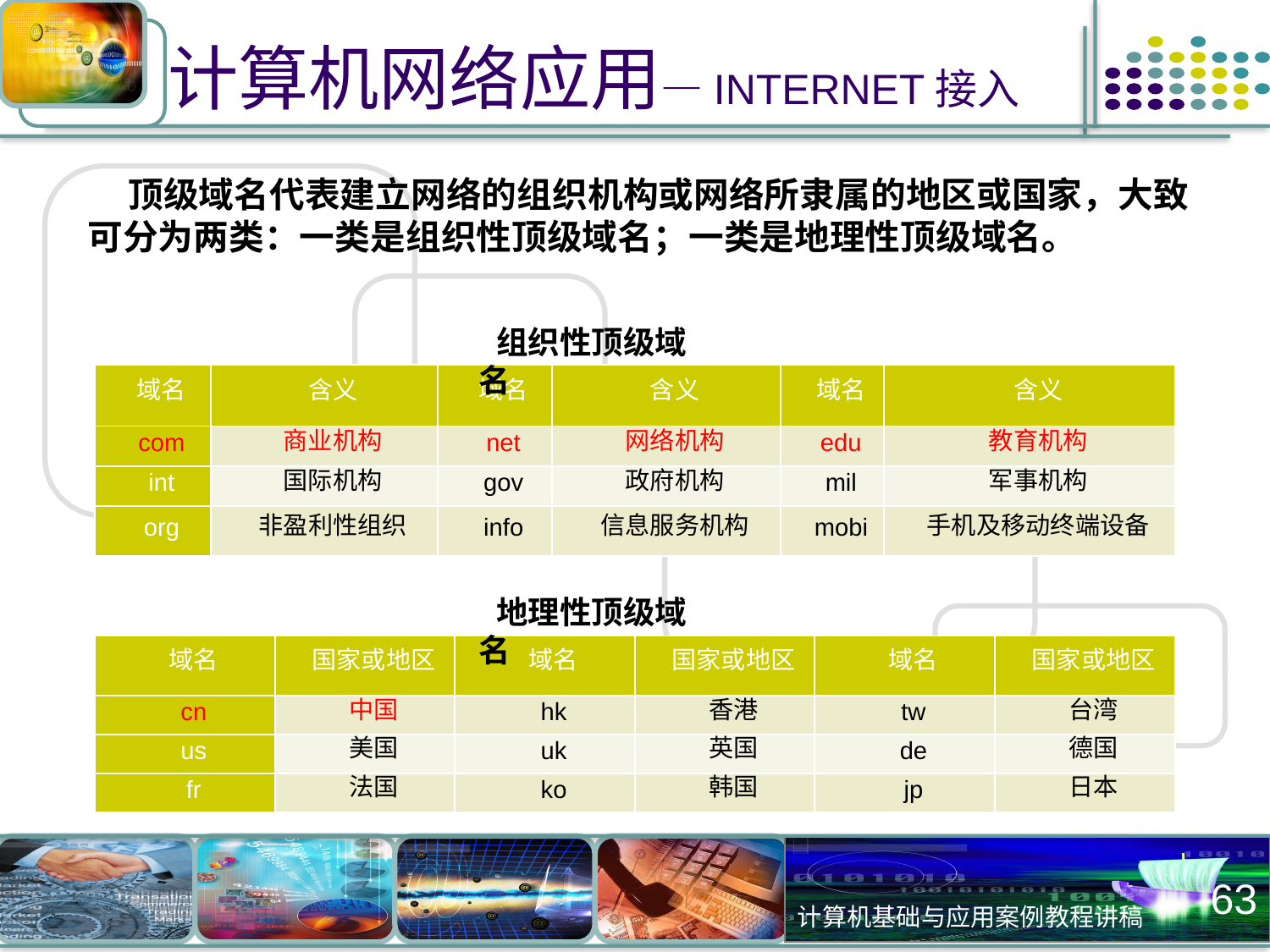

# 计算机网络应用—INTERNET接入
    顶级域名代表建立网络的组织机构或网络所隶属的地区或国家，大致可分为两类：一类是组织性顶级域名；一类是地理性顶级域名。
组织性顶级域名
| 域名 | 含义 | 域名 | 含义 | 域名 | 含义 |
| --- | --- | --- | --- | --- | --- |
| com | 商业机构 | net | 网络机构 | edu | 教育机构 |
| int | 国际机构 | gov | 政府机构 | mil | 军事机构 |
| org | 非盈利性组织 | info | 信息服务机构 | mobi | 手机及移动终端设备 |
地理性顶级域名
| 域名 | 国家或地区 | 域名 | 国家或地区 | 域名 | 国家或地区 |
| --- | --- | --- | --- | --- | --- |
| cn | 中国 | hk | 香港 | tw | 台湾 |
| us | 美国 | uk | 英国 | de | 德国 |
| fr | 法国 | ko | 韩国 | jp | 日本 |
63